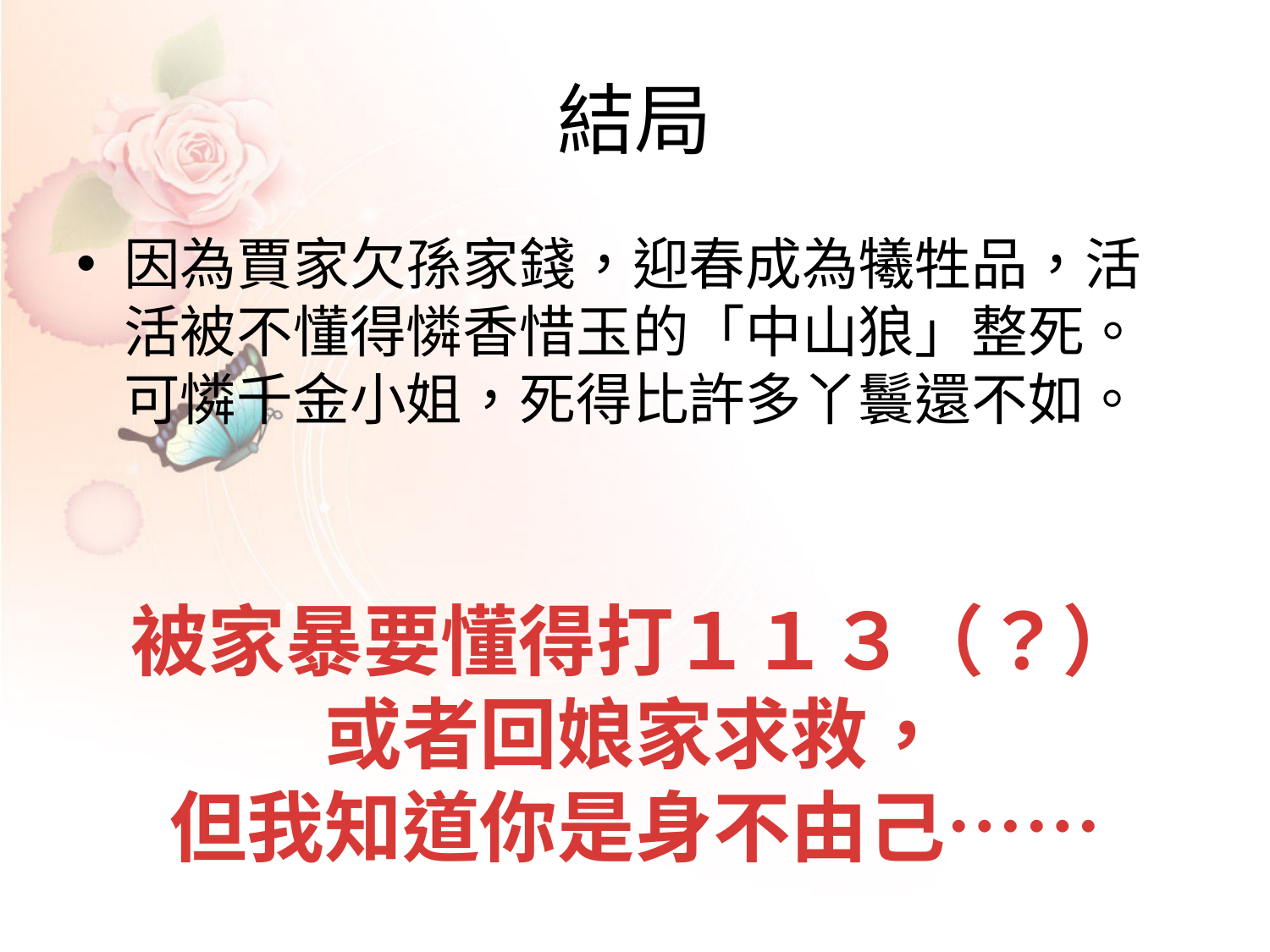

# 結局
因為賈家欠孫家錢，迎春成為犧牲品，活活被不懂得憐香惜玉的「中山狼」整死。可憐千金小姐，死得比許多丫鬟還不如。

被家暴要懂得打１１３（？）
或者回娘家求救，
但我知道你是身不由己……